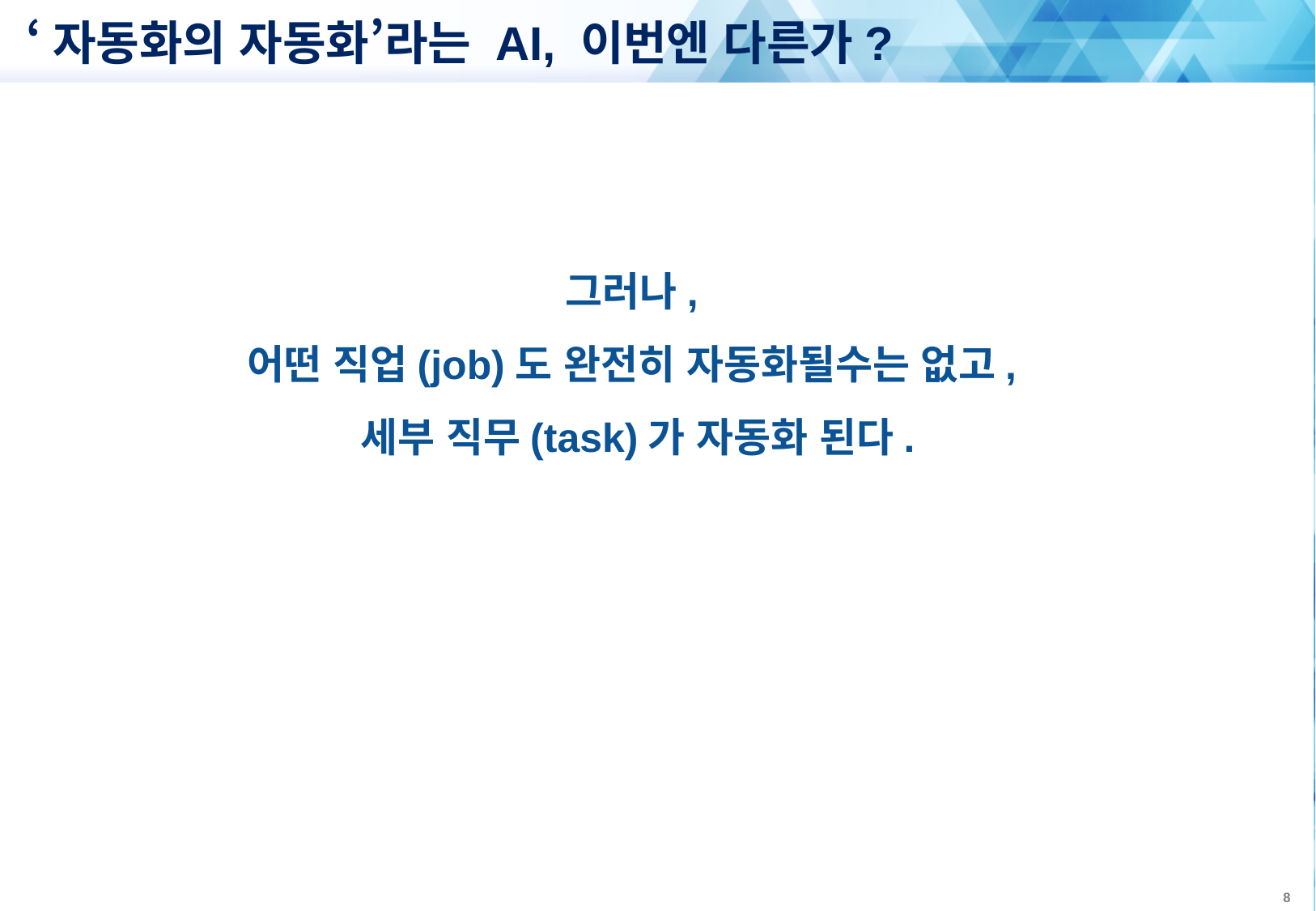

# ‘자동화의 자동화’라는 AI, 이번엔 다른가?
그러나,
어떤 직업(job)도 완전히 자동화될수는 없고,
세부 직무(task)가 자동화 된다.